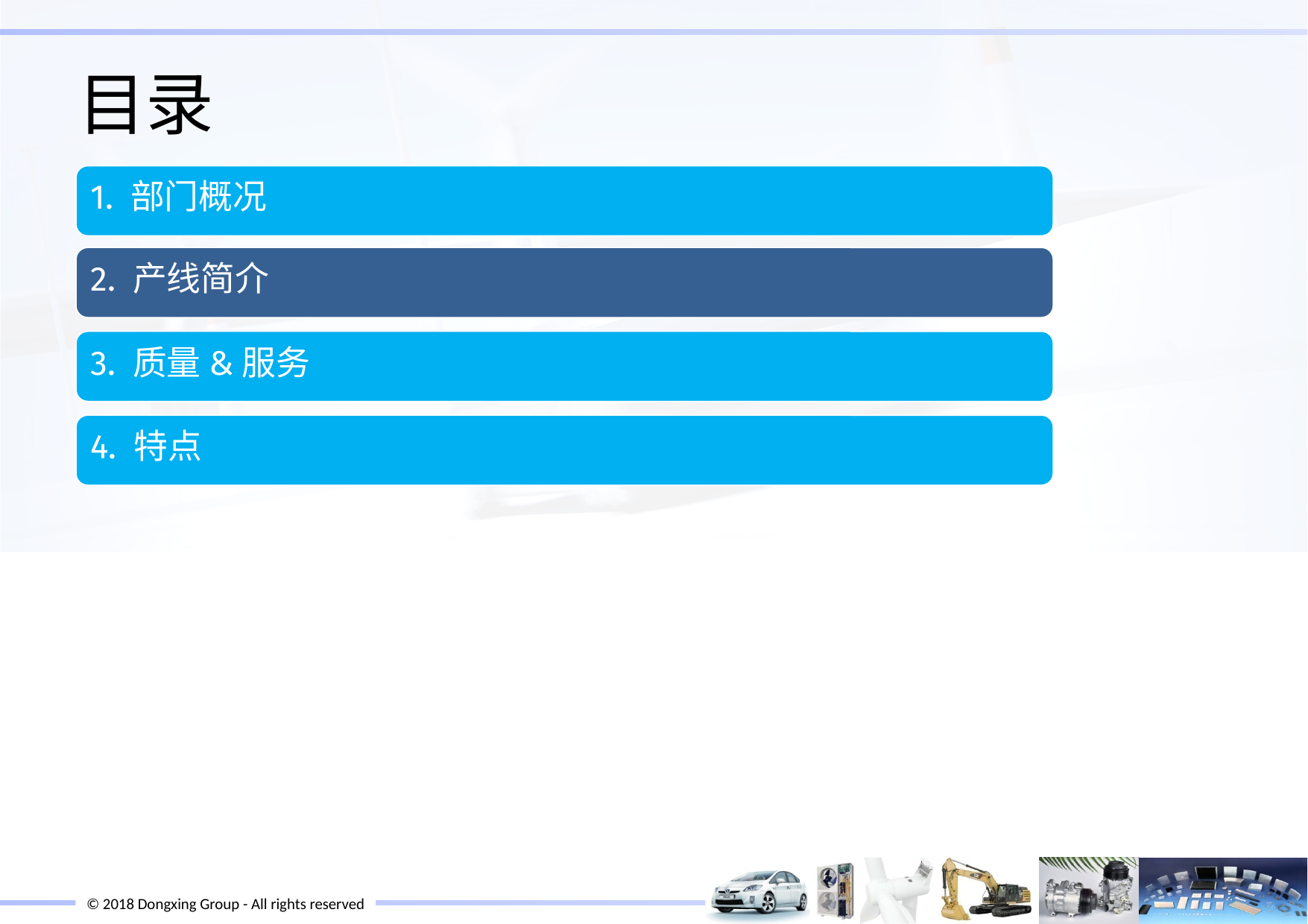

目录
1. 部门概况
2. 产线简介
3. 质量&服务
4. 特点